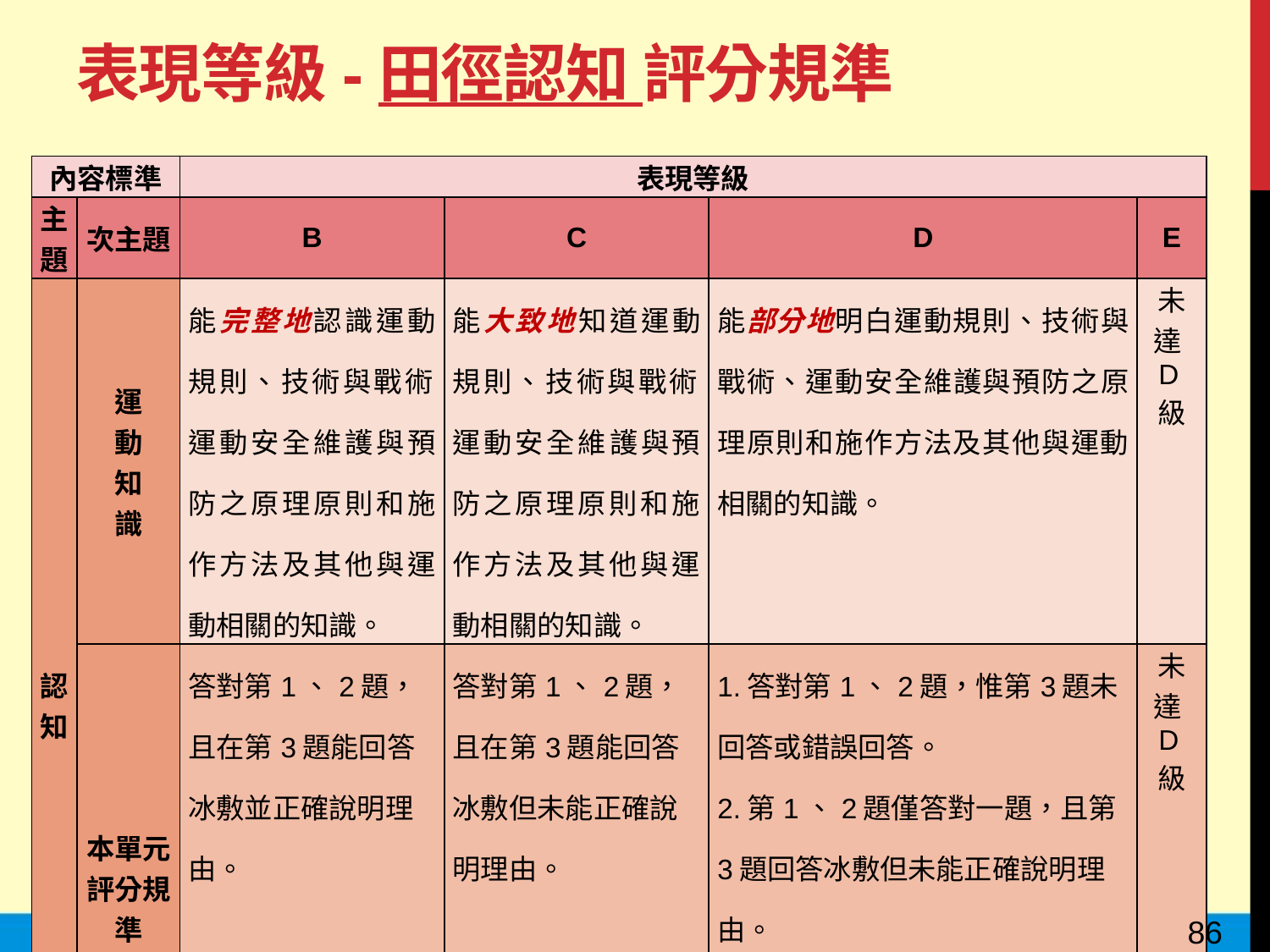

# 表現等級-田徑認知 評分規準
| 內容標準 |  | 表現等級 |  |  |  |
| --- | --- | --- | --- | --- | --- |
| 主題 | 次主題 | B | C | D | E |
| 認知 | 運 動 知 識 | 能完整地認識運動規則、技術與戰術、運動安全維護與預防之原理原則和施作方法及其他與運動相關的知識。 | 能大致地知道運動規則、技術與戰術、運動安全維護與預防之原理原則和施作方法及其他與運動相關的知識。 | 能部分地明白運動規則、技術與戰術、運動安全維護與預防之原理原則和施作方法及其他與運動相關的知識。 | 未達D級 |
|  | 本單元評分規準 | 答對第1、2題，且在第3題能回答冰敷並正確說明理由。 | 答對第1、2題，且在第3題能回答冰敷但未能正確說明理由。 | 1.答對第1、2題，惟第3題未回答或錯誤回答。 2.第1、2題僅答對一題，且第3題回答冰敷但未能正確說明理由。 3.第1、2題皆回答不正確，但第3題回答冰敷並能正確說明理由。 | 未達D級 |
86